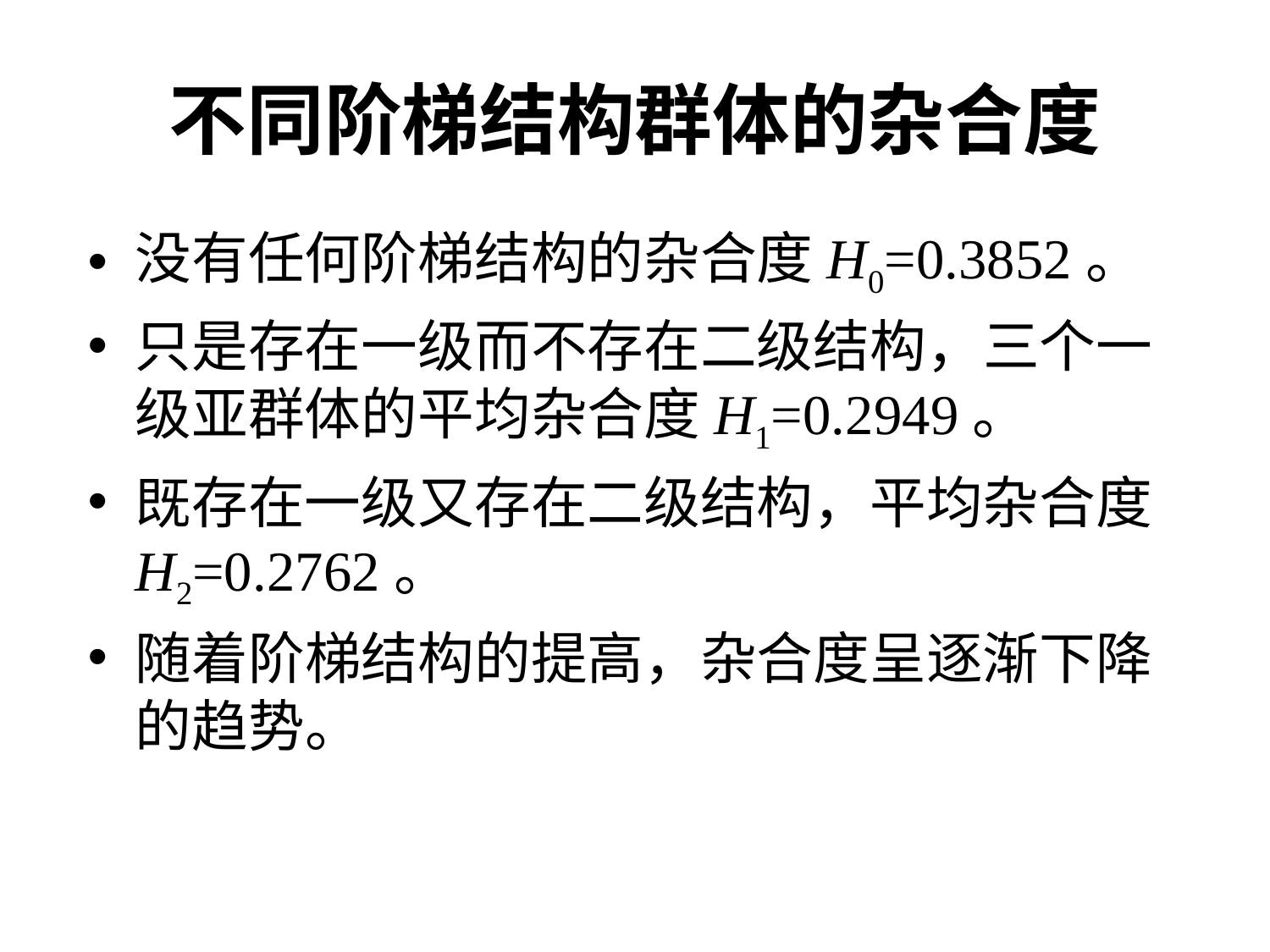

# 不同阶梯结构群体的杂合度
没有任何阶梯结构的杂合度H0=0.3852。
只是存在一级而不存在二级结构，三个一级亚群体的平均杂合度H1=0.2949。
既存在一级又存在二级结构，平均杂合度H2=0.2762。
随着阶梯结构的提高，杂合度呈逐渐下降的趋势。